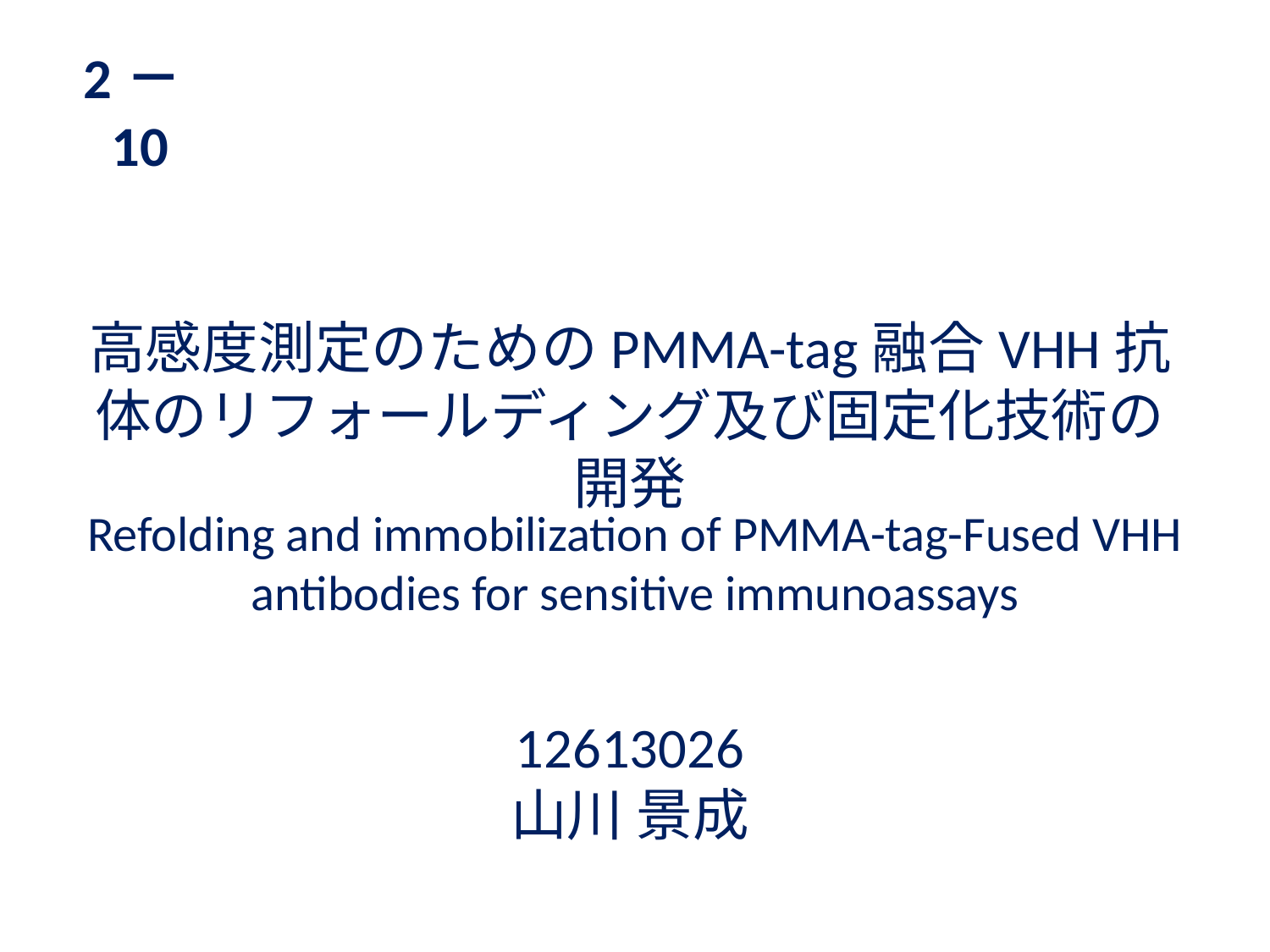

2－10
高感度測定のためのPMMA-tag融合VHH抗体のリフォールディング及び固定化技術の開発
Refolding and immobilization of PMMA-tag-Fused VHH antibodies for sensitive immunoassays
12613026
山川 景成